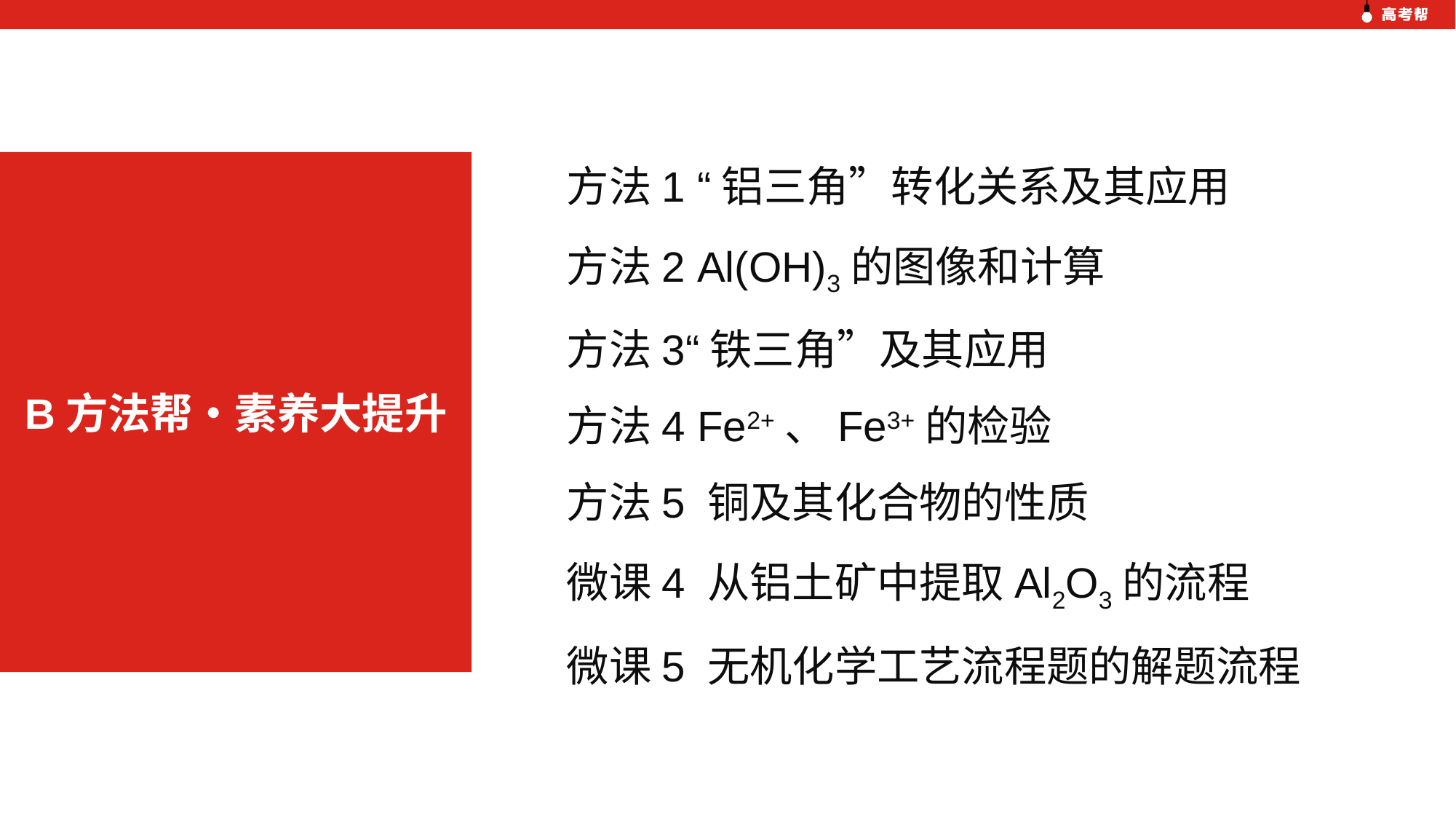

方法1 “铝三角”转化关系及其应用
方法2 Al(OH)3的图像和计算
方法3“铁三角”及其应用
方法4 Fe2+、Fe3+的检验
方法5 铜及其化合物的性质
微课4 从铝土矿中提取Al2O3的流程
微课5 无机化学工艺流程题的解题流程
B方法帮•素养大提升